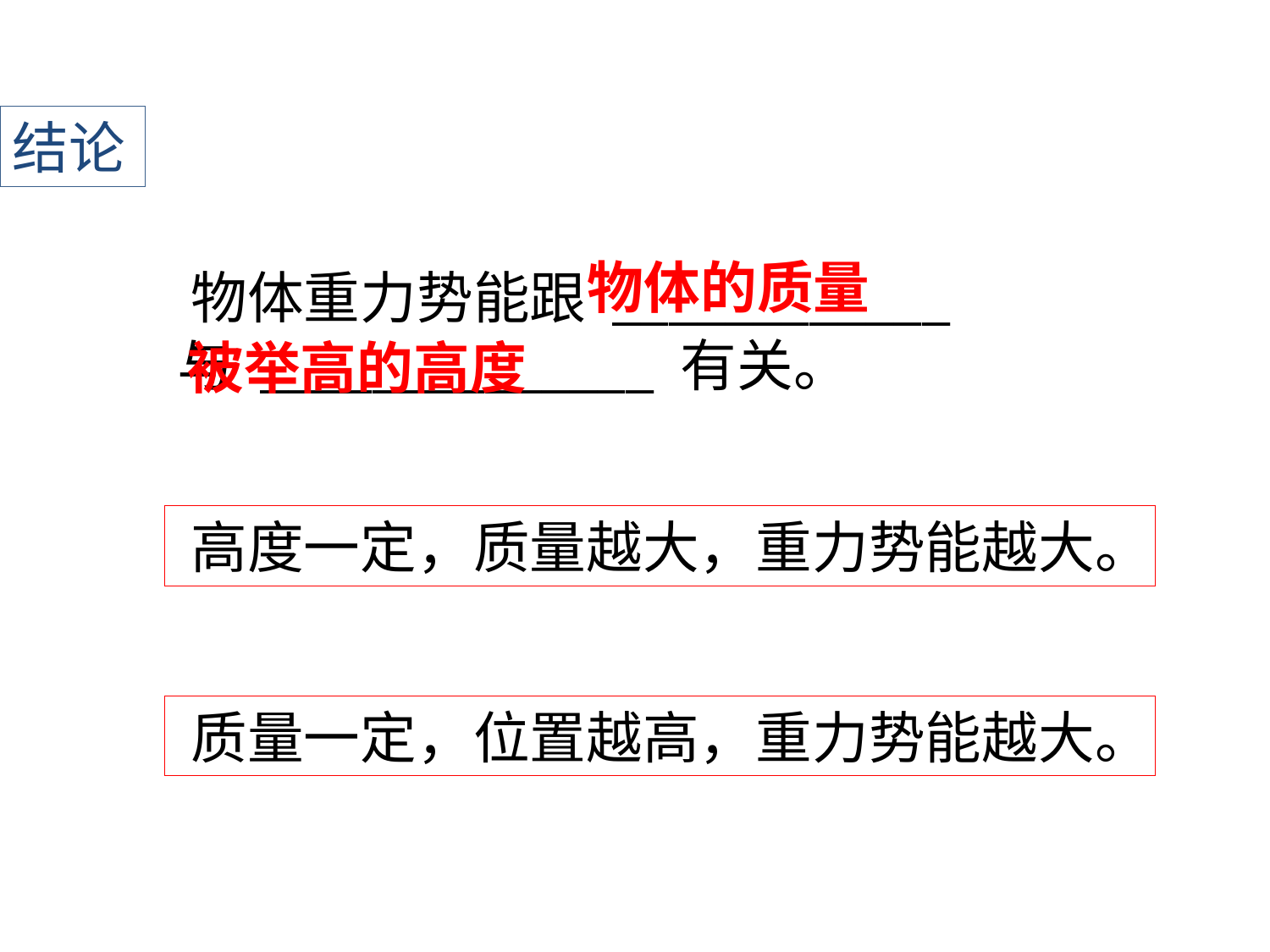

结论
物体的质量
﻿物体重力势能跟 ____________ 与 ______________ 有关。
被举高的高度
﻿﻿高度一定，质量越大，重力势能越大。
﻿﻿质量一定，位置越高，重力势能越大。